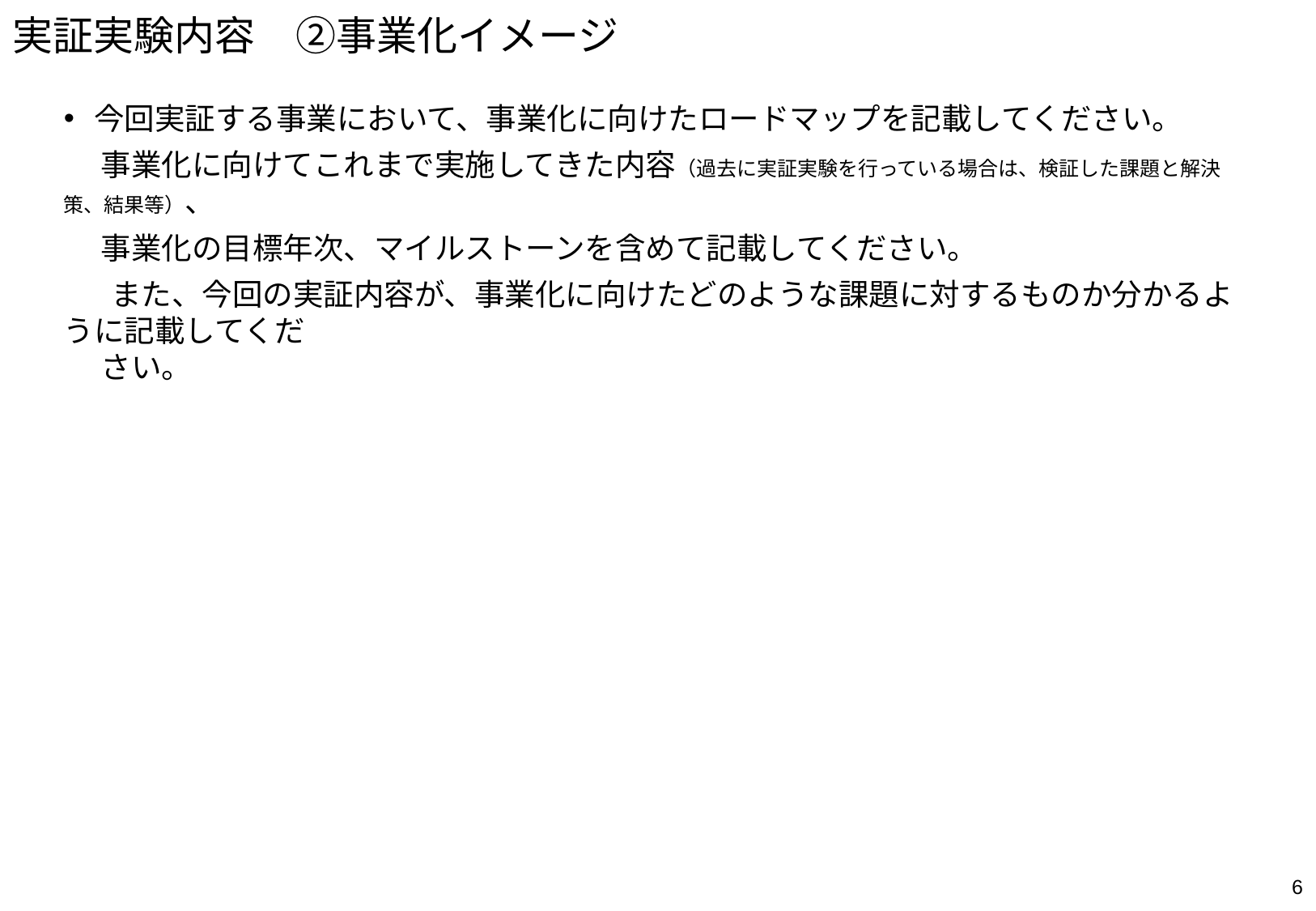

# 実証実験内容　②事業化イメージ
今回実証する事業において、事業化に向けたロードマップを記載してください。
　 事業化に向けてこれまで実施してきた内容（過去に実証実験を行っている場合は、検証した課題と解決策、結果等）、
　 事業化の目標年次、マイルストーンを含めて記載してください。
　　また、今回の実証内容が、事業化に向けたどのような課題に対するものか分かるように記載してくだ
　 さい。
6